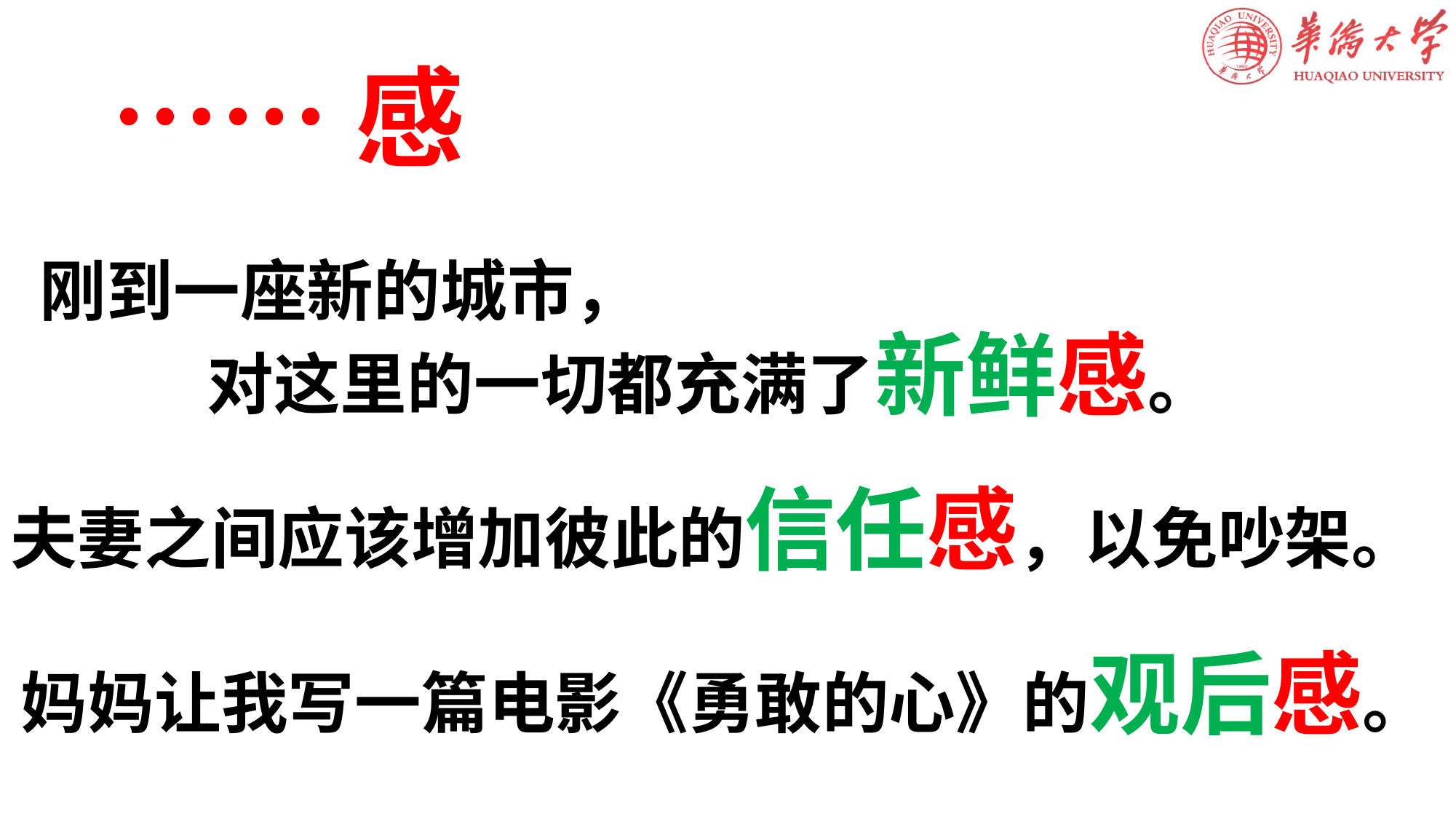

# ……感
刚到一座新的城市，
          对这里的一切都充满了新鲜感。
夫妻之间应该增加彼此的信任感，以免吵架。
妈妈让我写一篇电影《勇敢的心》的观后感。